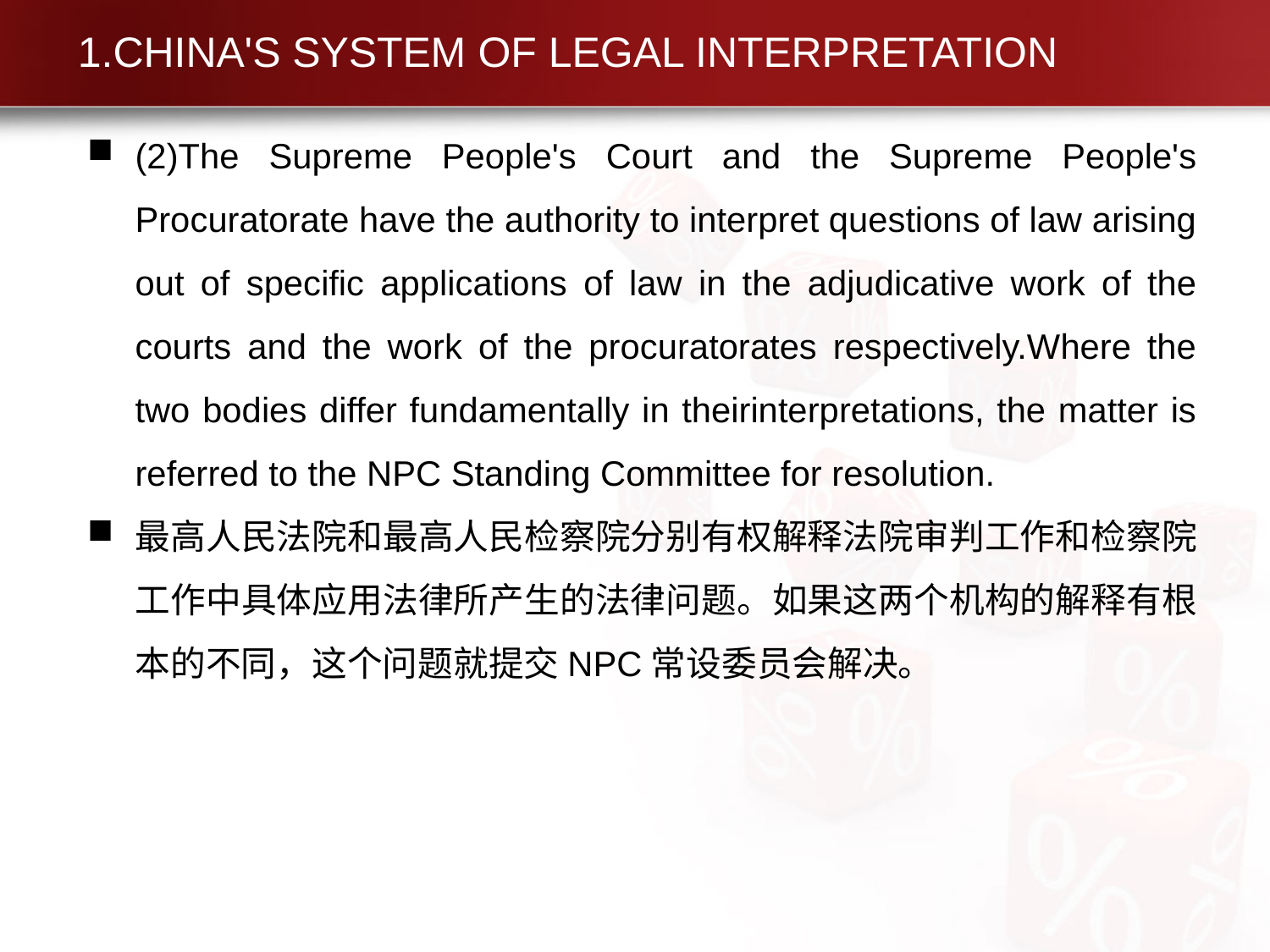

# 1.CHINA'S SYSTEM OF LEGAL INTERPRETATION
(2)The Supreme People's Court and the Supreme People's Procuratorate have the authority to interpret questions of law arising out of specific applications of law in the adjudicative work of the courts and the work of the procuratorates respectively.Where the two bodies differ fundamentally in theirinterpretations, the matter is referred to the NPC Standing Committee for resolution.
最高人民法院和最高人民检察院分别有权解释法院审判工作和检察院工作中具体应用法律所产生的法律问题。如果这两个机构的解释有根本的不同，这个问题就提交NPC常设委员会解决。